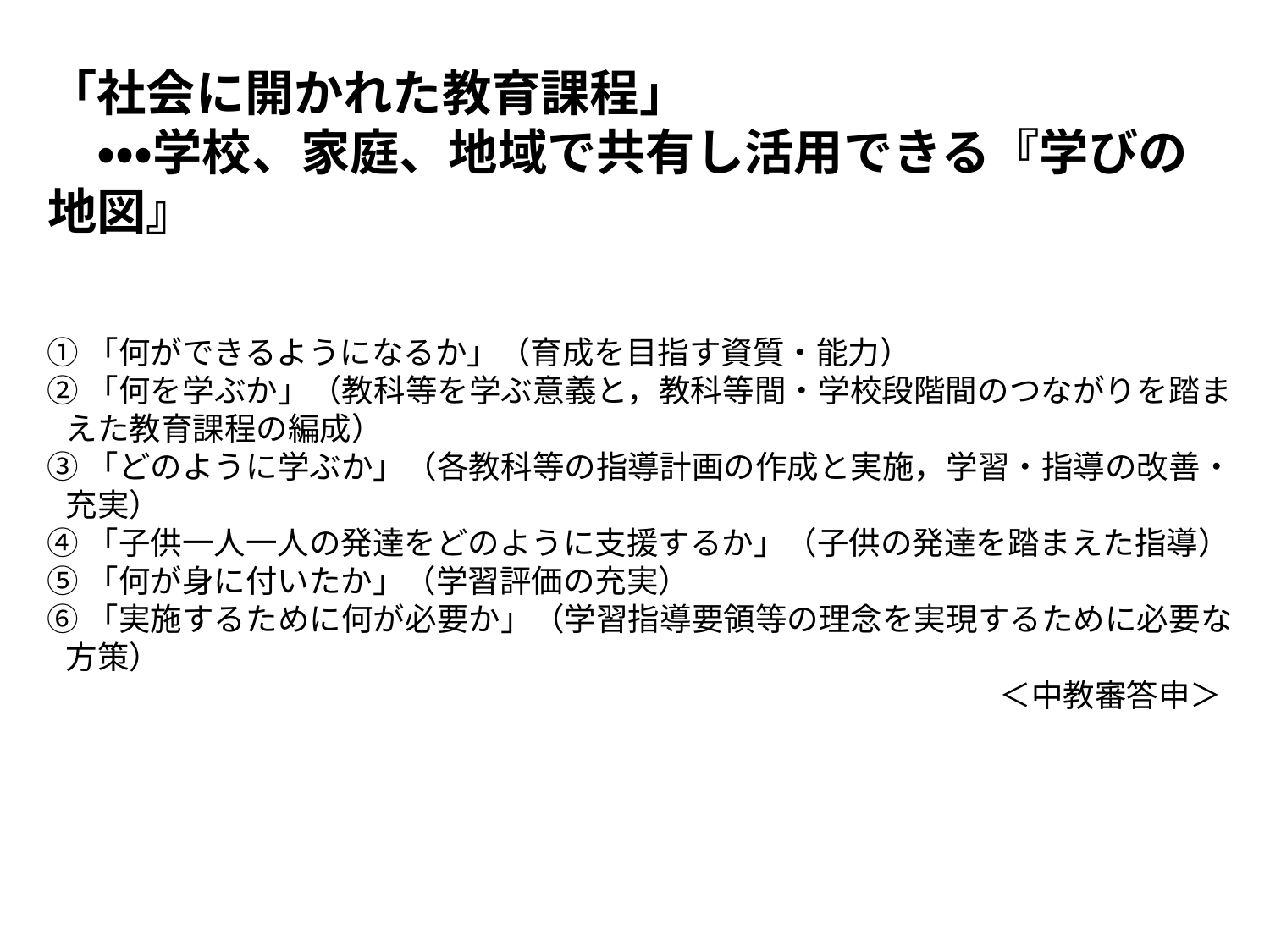

# 「社会に開かれた教育課程」　 　・・・学校、家庭、地域で共有し活用できる『学びの地図』
①「何ができるようになるか」（育成を目指す資質・能力）
②「何を学ぶか」（教科等を学ぶ意義と，教科等間・学校段階間のつながりを踏まえた教育課程の編成）
③「どのように学ぶか」（各教科等の指導計画の作成と実施，学習・指導の改善・充実）
④「子供一人一人の発達をどのように支援するか」（子供の発達を踏まえた指導）
⑤「何が身に付いたか」（学習評価の充実）
⑥「実施するために何が必要か」（学習指導要領等の理念を実現するために必要な方策）
　　　　　　　　　　　　　　　　　　　　　　　　　　　　　　＜中教審答申＞